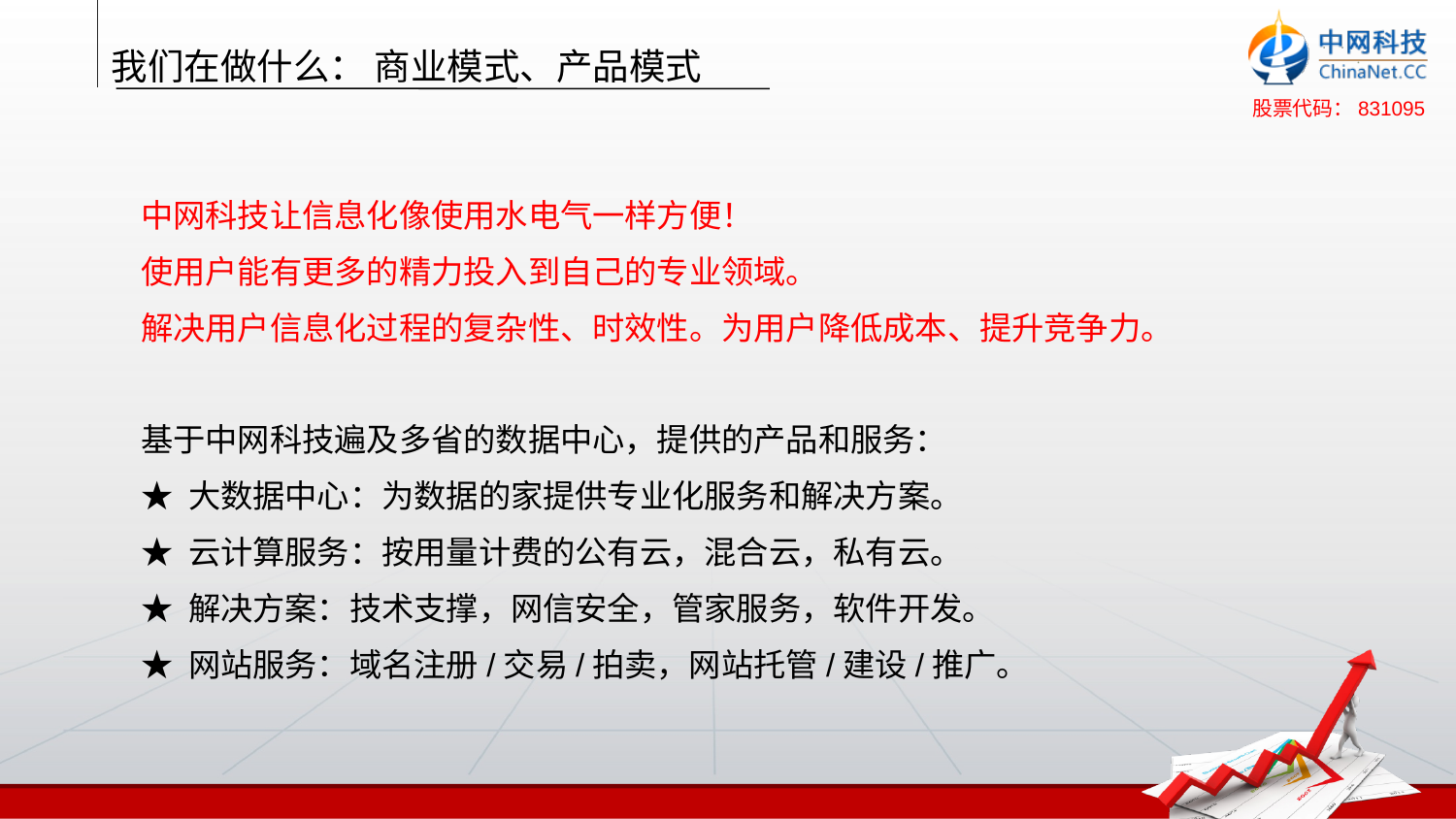

我们在做什么： 商业模式、产品模式

中网科技让信息化像使用水电气一样方便！
使用户能有更多的精力投入到自己的专业领域。
解决用户信息化过程的复杂性、时效性。为用户降低成本、提升竞争力。

基于中网科技遍及多省的数据中心，提供的产品和服务：
★ 大数据中心：为数据的家提供专业化服务和解决方案。
★ 云计算服务：按用量计费的公有云，混合云，私有云。
★ 解决方案：技术支撑，网信安全，管家服务，软件开发。
★ 网站服务：域名注册/交易/拍卖，网站托管/建设/推广。